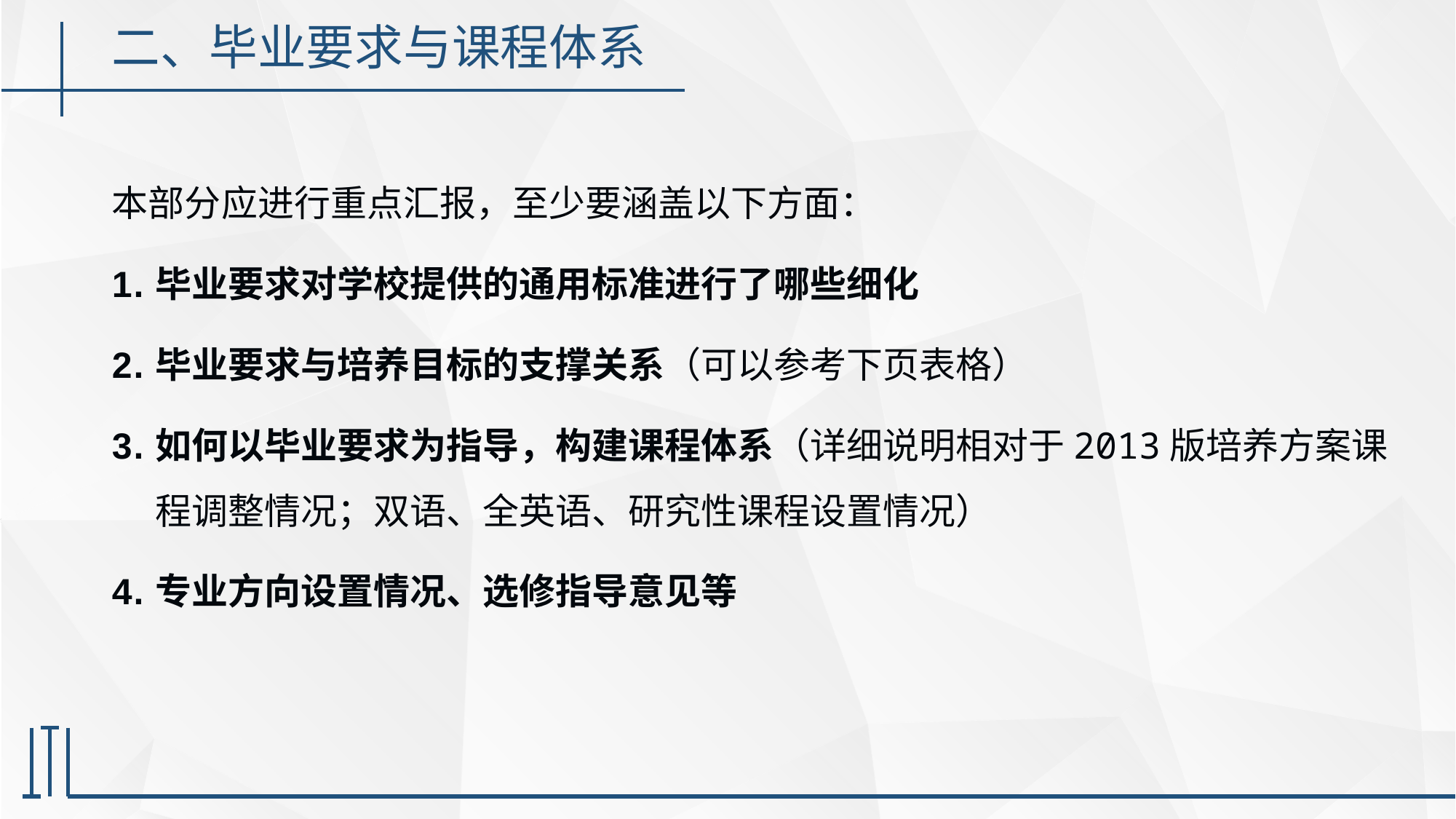

二、毕业要求与课程体系
本部分应进行重点汇报，至少要涵盖以下方面：
毕业要求对学校提供的通用标准进行了哪些细化
毕业要求与培养目标的支撑关系（可以参考下页表格）
如何以毕业要求为指导，构建课程体系（详细说明相对于2013版培养方案课程调整情况；双语、全英语、研究性课程设置情况）
专业方向设置情况、选修指导意见等